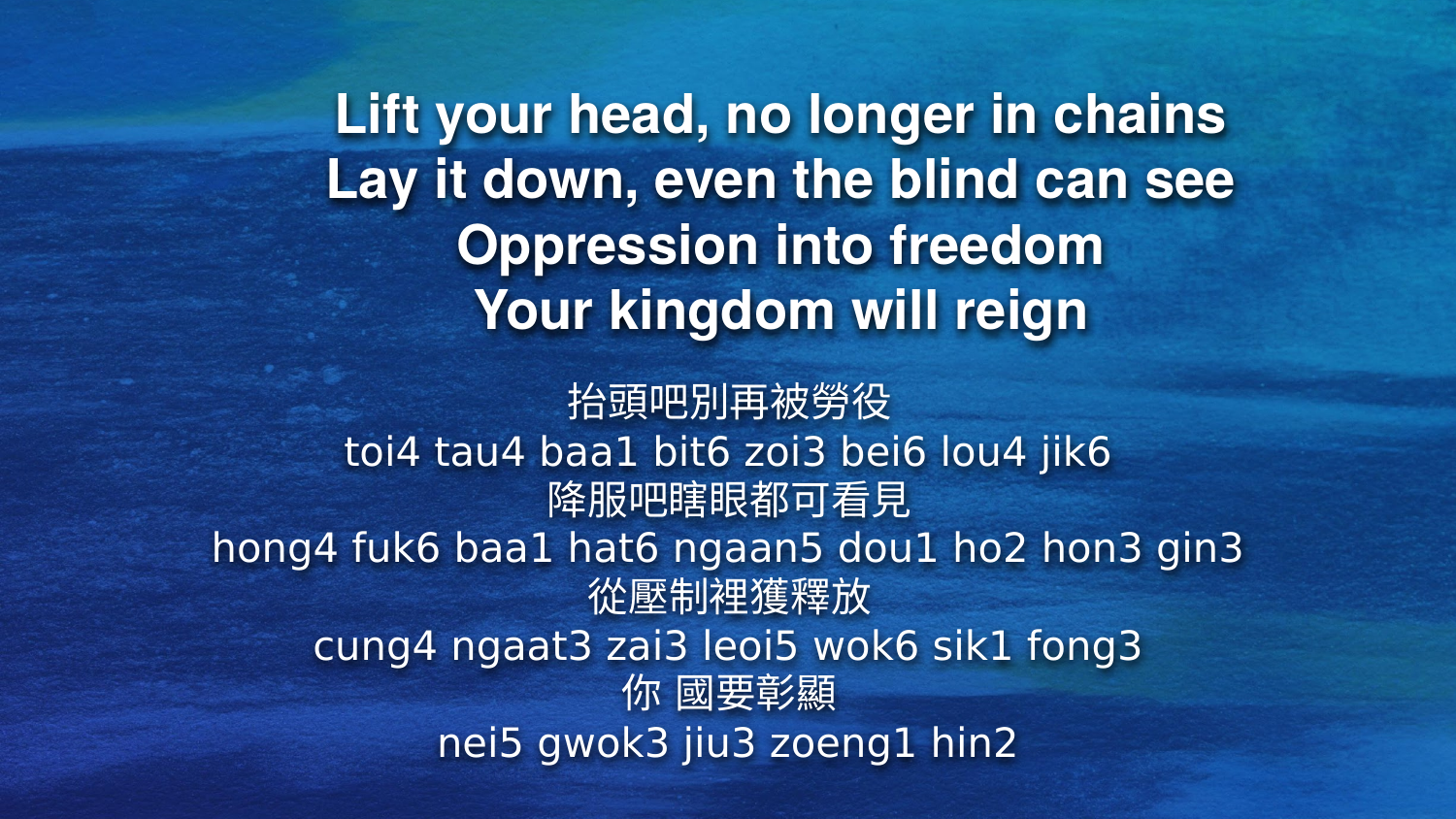

Lift your head, no longer in chains
Lay it down, even the blind can see
Oppression into freedom
Your kingdom will reign
抬頭吧別再被勞役
toi4 tau4 baa1 bit6 zoi3 bei6 lou4 jik6
降服吧瞎眼都可看見
hong4 fuk6 baa1 hat6 ngaan5 dou1 ho2 hon3 gin3
從壓制裡獲釋放
cung4 ngaat3 zai3 leoi5 wok6 sik1 fong3
你 國要彰顯
nei5 gwok3 jiu3 zoeng1 hin2